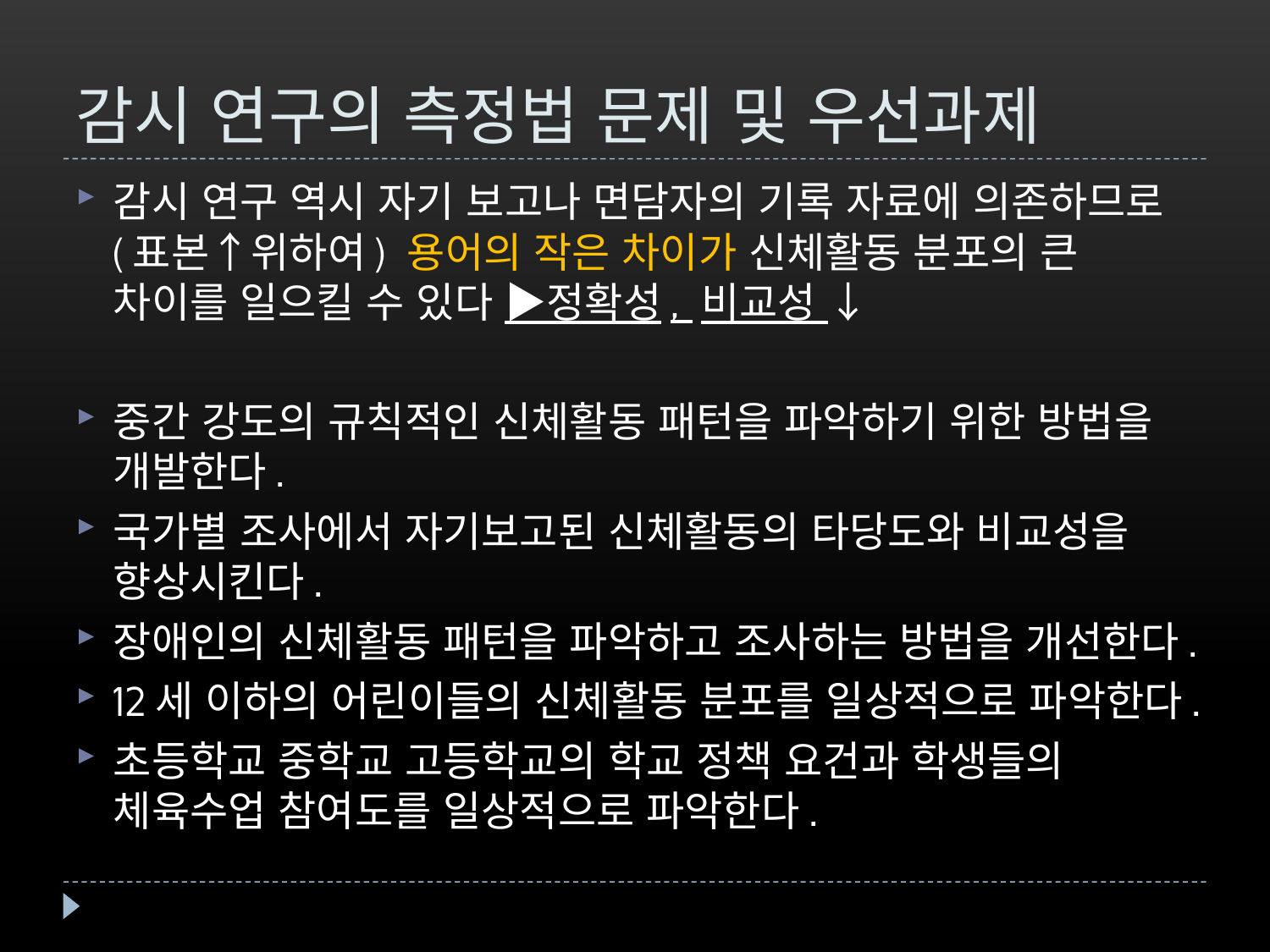

# 감시 연구의 측정법 문제 및 우선과제
감시 연구 역시 자기 보고나 면담자의 기록 자료에 의존하므로 (표본↑위하여) 용어의 작은 차이가 신체활동 분포의 큰 차이를 일으킬 수 있다 ▶정확성, 비교성 ↓

중간 강도의 규칙적인 신체활동 패턴을 파악하기 위한 방법을 개발한다.
국가별 조사에서 자기보고된 신체활동의 타당도와 비교성을 향상시킨다.
장애인의 신체활동 패턴을 파악하고 조사하는 방법을 개선한다.
12세 이하의 어린이들의 신체활동 분포를 일상적으로 파악한다.
초등학교 중학교 고등학교의 학교 정책 요건과 학생들의 체육수업 참여도를 일상적으로 파악한다.